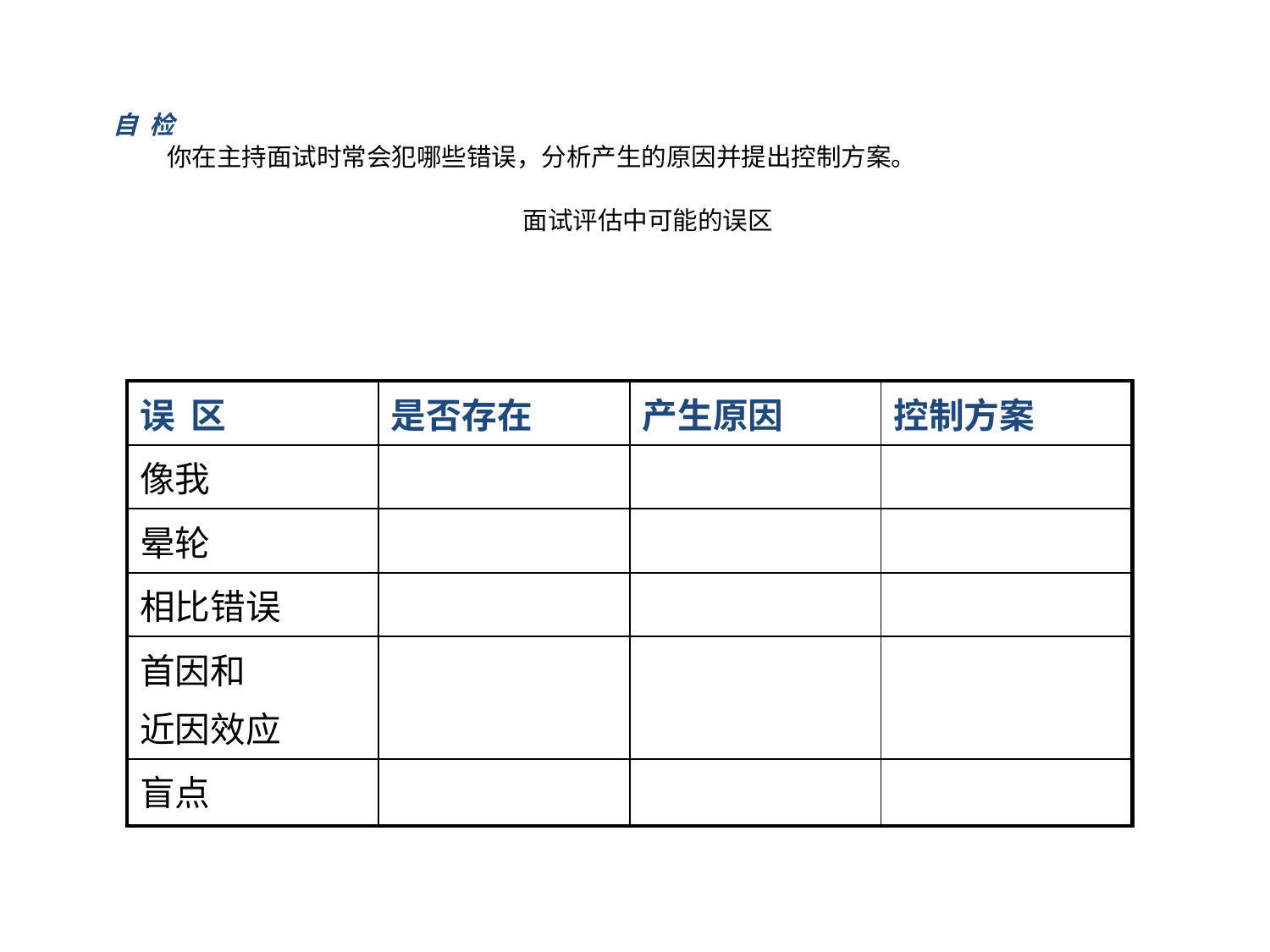

自  检
         你在主持面试时常会犯哪些错误，分析产生的原因并提出控制方案。

面试评估中可能的误区
| 误 区 | 是否存在 | 产生原因 | 控制方案 |
| --- | --- | --- | --- |
| 像我 |  |  |  |
| 晕轮 |  |  |  |
| 相比错误 |  |  |  |
| 首因和 近因效应 |  |  |  |
| 盲点 |  |  |  |